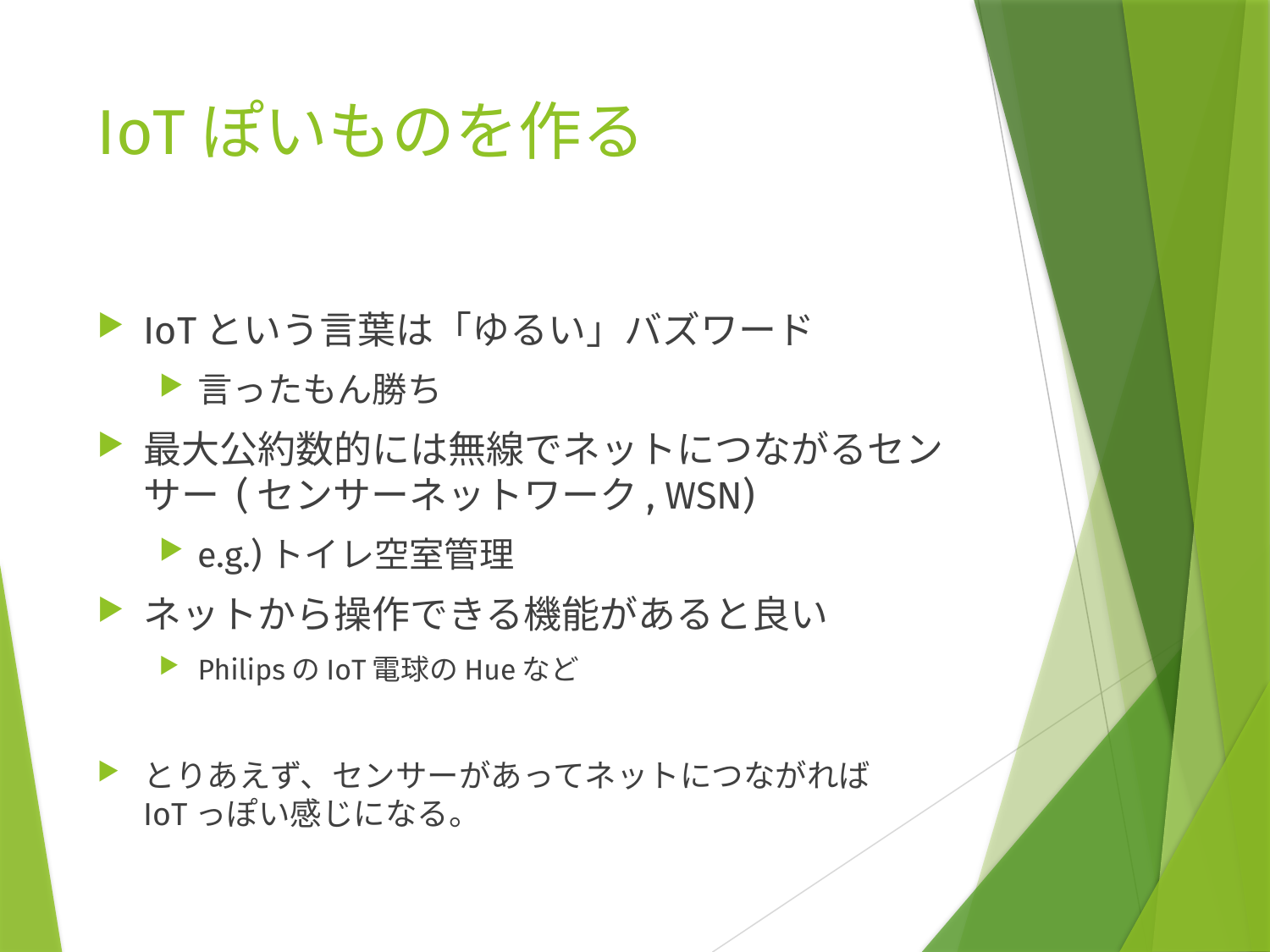

# IoTぽいものを作る
IoTという言葉は「ゆるい」バズワード
言ったもん勝ち
最大公約数的には無線でネットにつながるセンサー (センサーネットワーク, WSN)
e.g.)トイレ空室管理
ネットから操作できる機能があると良い
PhilipsのIoT電球のHueなど

とりあえず、センサーがあってネットにつながればIoTっぽい感じになる。